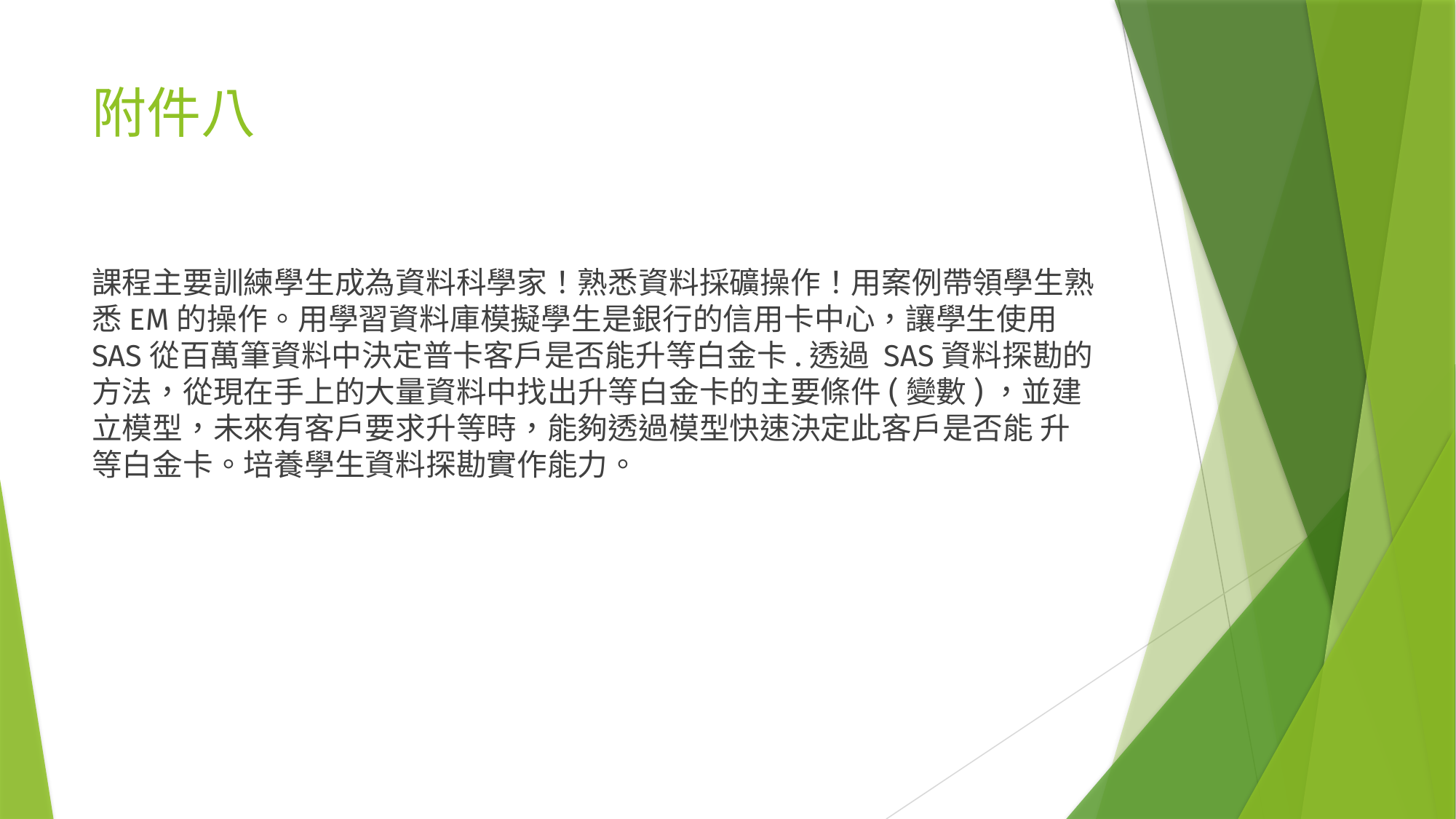

# 附件八
課程主要訓練學生成為資料科學家！熟悉資料採礦操作！用案例帶領學生熟悉EM的操作。用學習資料庫模擬學生是銀行的信用卡中心，讓學生使用SAS從百萬筆資料中決定普卡客戶是否能升等白金卡.透過 SAS資料探勘的方法，從現在手上的大量資料中找出升等白金卡的主要條件(變數)，並建立模型，未來有客戶要求升等時，能夠透過模型快速決定此客戶是否能 升等白金卡。培養學生資料探勘實作能力。